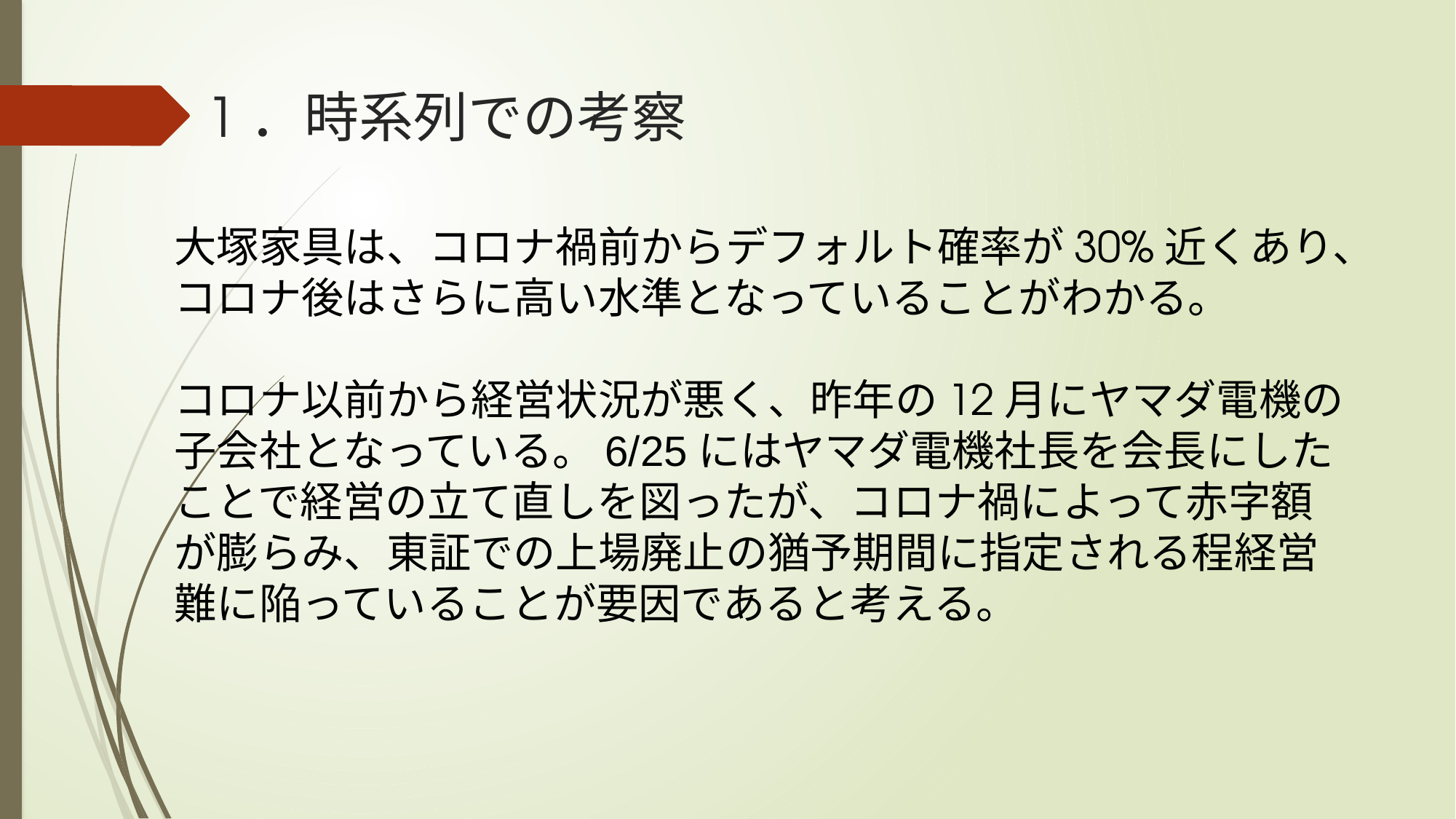

# 1．時系列での考察
大塚家具は、コロナ禍前からデフォルト確率が30%近くあり、コロナ後はさらに高い水準となっていることがわかる。

コロナ以前から経営状況が悪く、昨年の12月にヤマダ電機の子会社となっている。6/25にはヤマダ電機社長を会長にしたことで経営の立て直しを図ったが、コロナ禍によって赤字額が膨らみ、東証での上場廃止の猶予期間に指定される程経営難に陥っていることが要因であると考える。